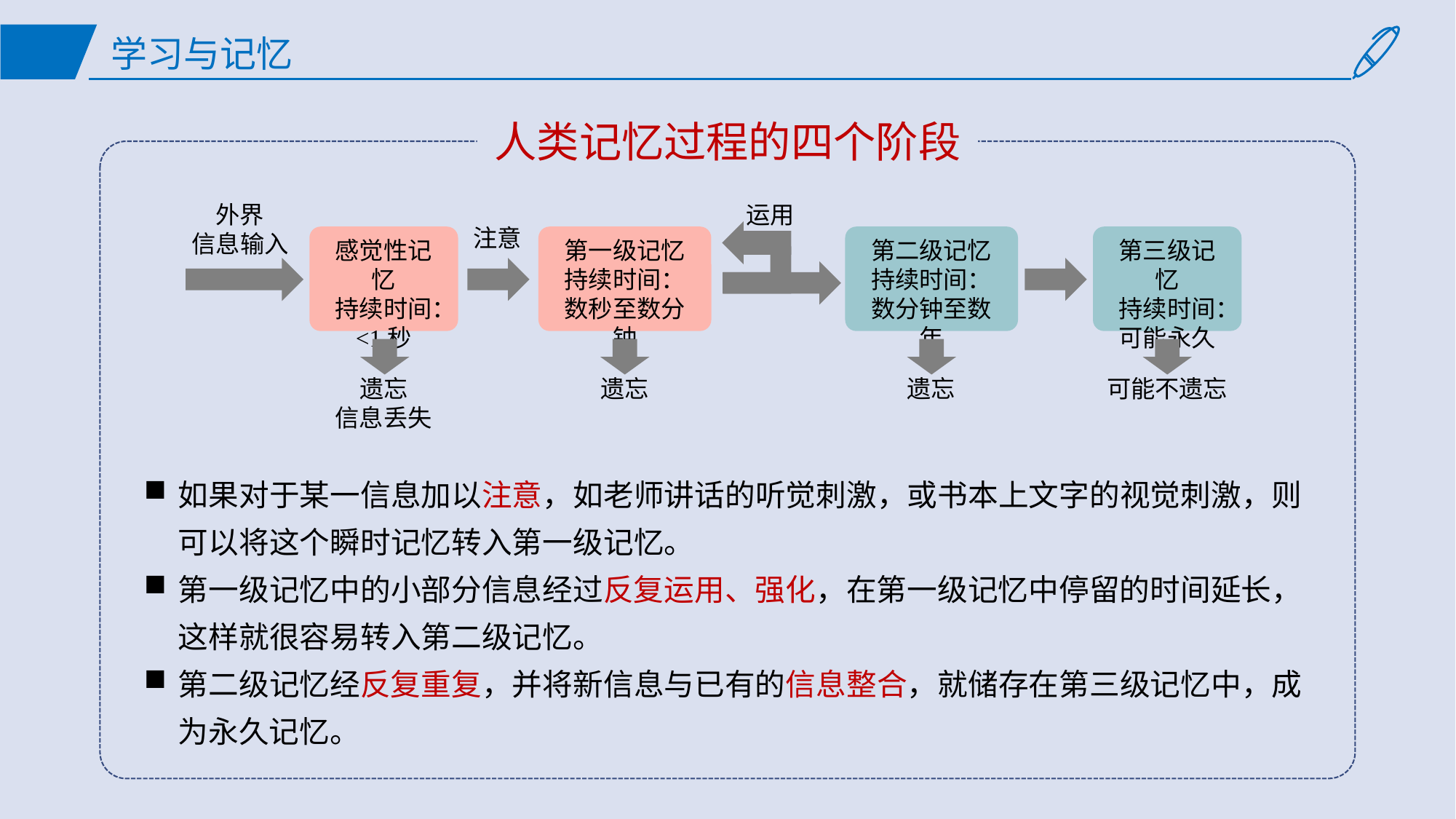

# 学习与记忆
人类记忆过程的四个阶段

运用
外界
信息输入

注意

感觉性记忆
持续时间：
<1秒
第一级记忆
持续时间：
数秒至数分钟
第二级记忆
持续时间：
数分钟至数年
第三级记忆
持续时间：
可能永久

遗忘
信息丢失
遗忘
遗忘
可能不遗忘
如果对于某一信息加以注意，如老师讲话的听觉刺激，或书本上文字的视觉刺激，则可以将这个瞬时记忆转入第一级记忆。
第一级记忆中的小部分信息经过反复运用、强化，在第一级记忆中停留的时间延长，这样就很容易转入第二级记忆。
第二级记忆经反复重复，并将新信息与已有的信息整合，就储存在第三级记忆中，成为永久记忆。